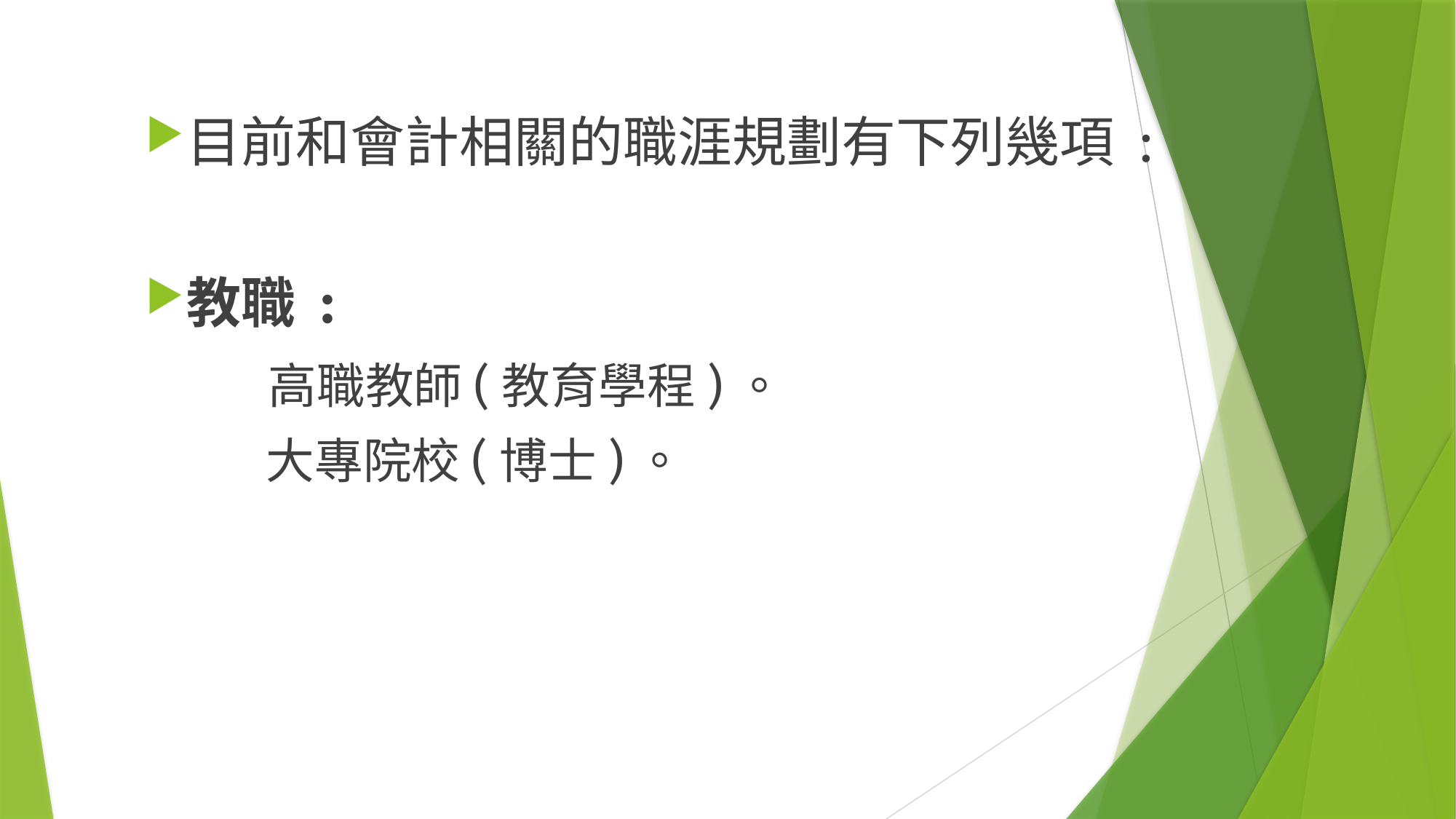

目前和會計相關的職涯規劃有下列幾項 :

教職 :
         高職教師(教育學程)。
          大專院校(博士)。